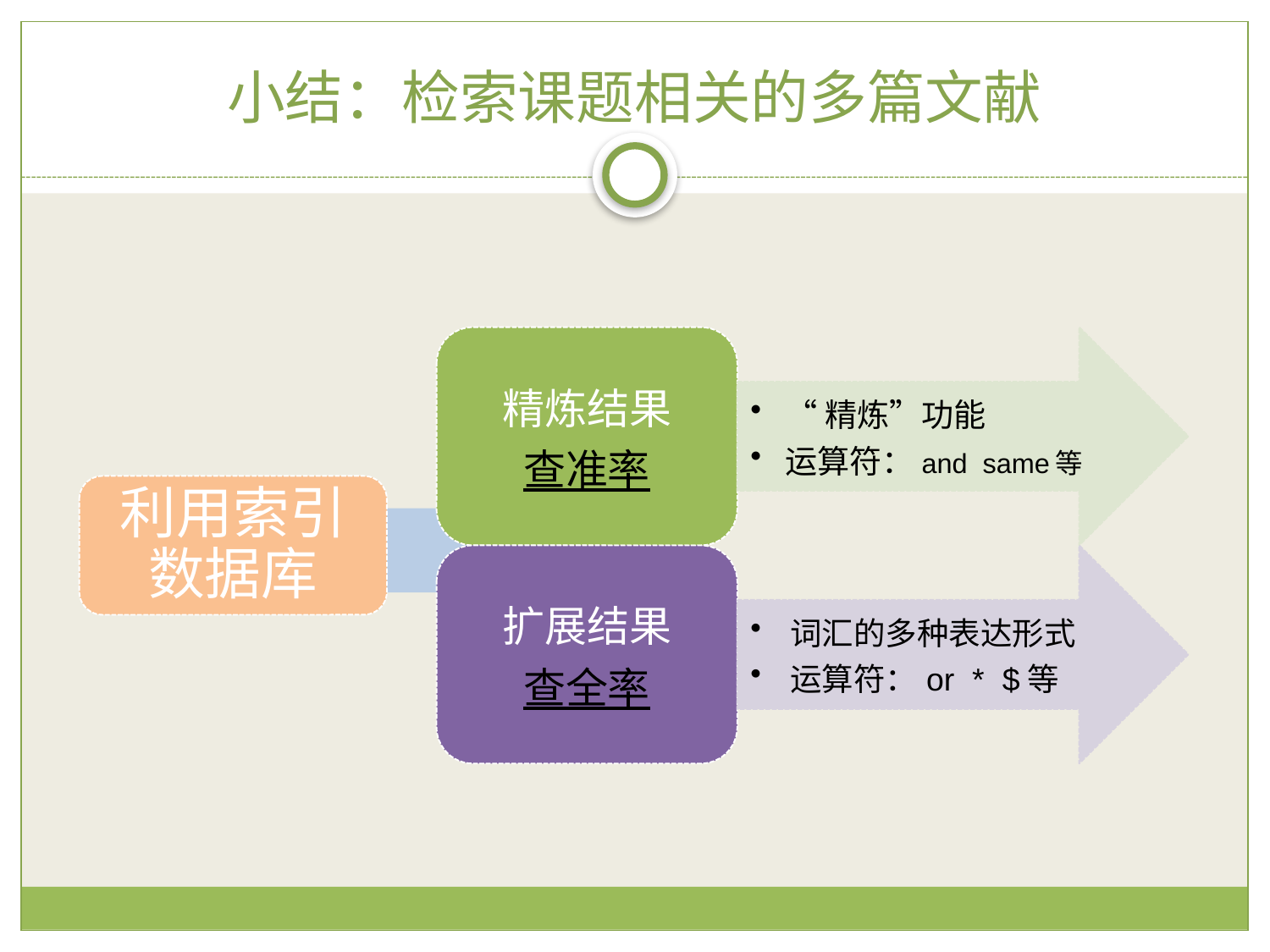

# 小结：检索课题相关的多篇文献
精炼结果
查准率
“精炼”功能
运算符：and  same等
扩展结果
查全率
词汇的多种表达形式
运算符：or  *  $等

利用索引数据库